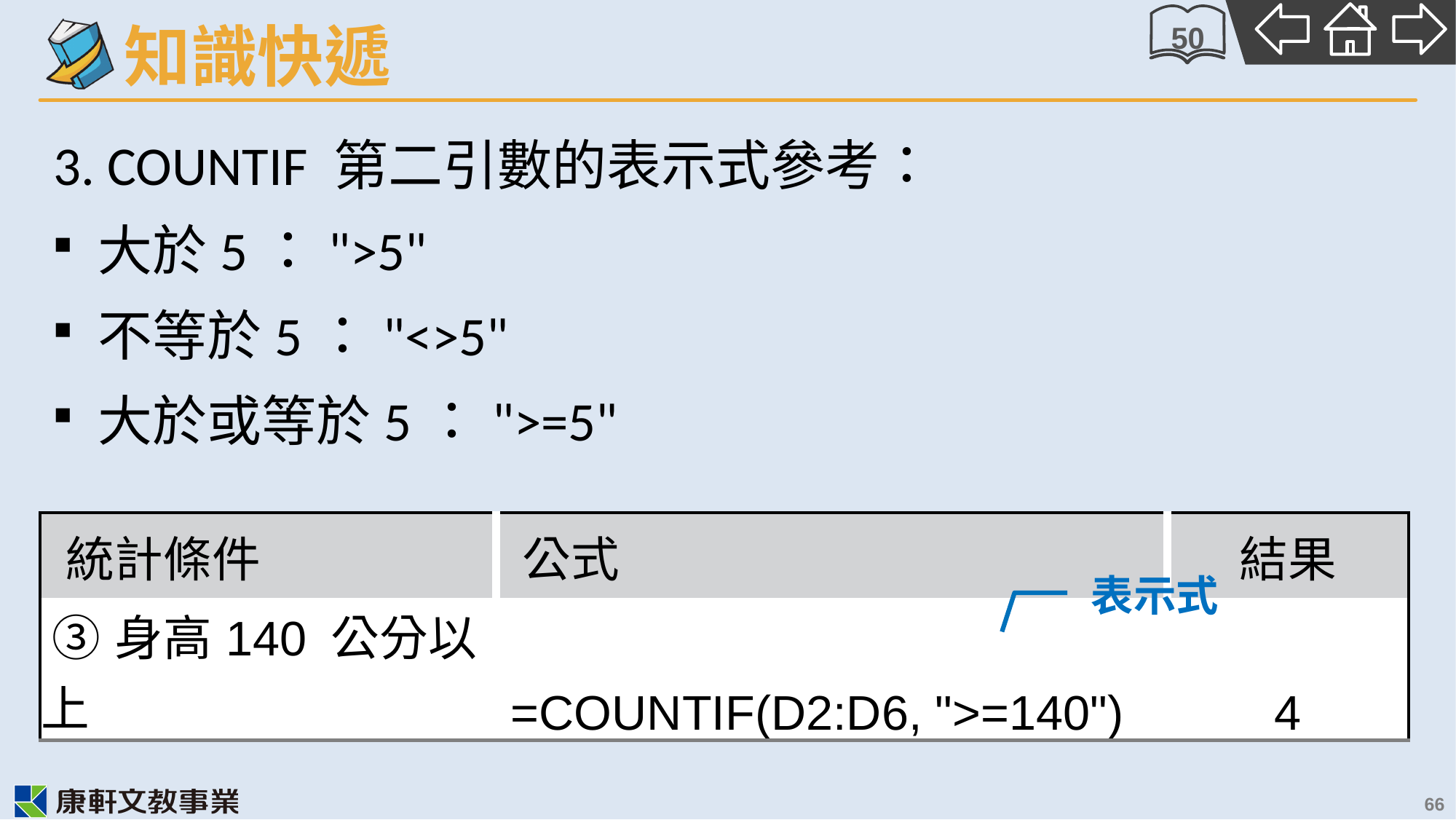

50
3. COUNTIF 第二引數的表示式參考：
大於5：">5"
不等於5："<>5"
大於或等於5：">=5"
| 統計條件 | 公式 | 結果 |
| --- | --- | --- |
| ③身高140 公分以上 | =COUNTIF(D2:D6, ">=140") | 4 |
表示式
66